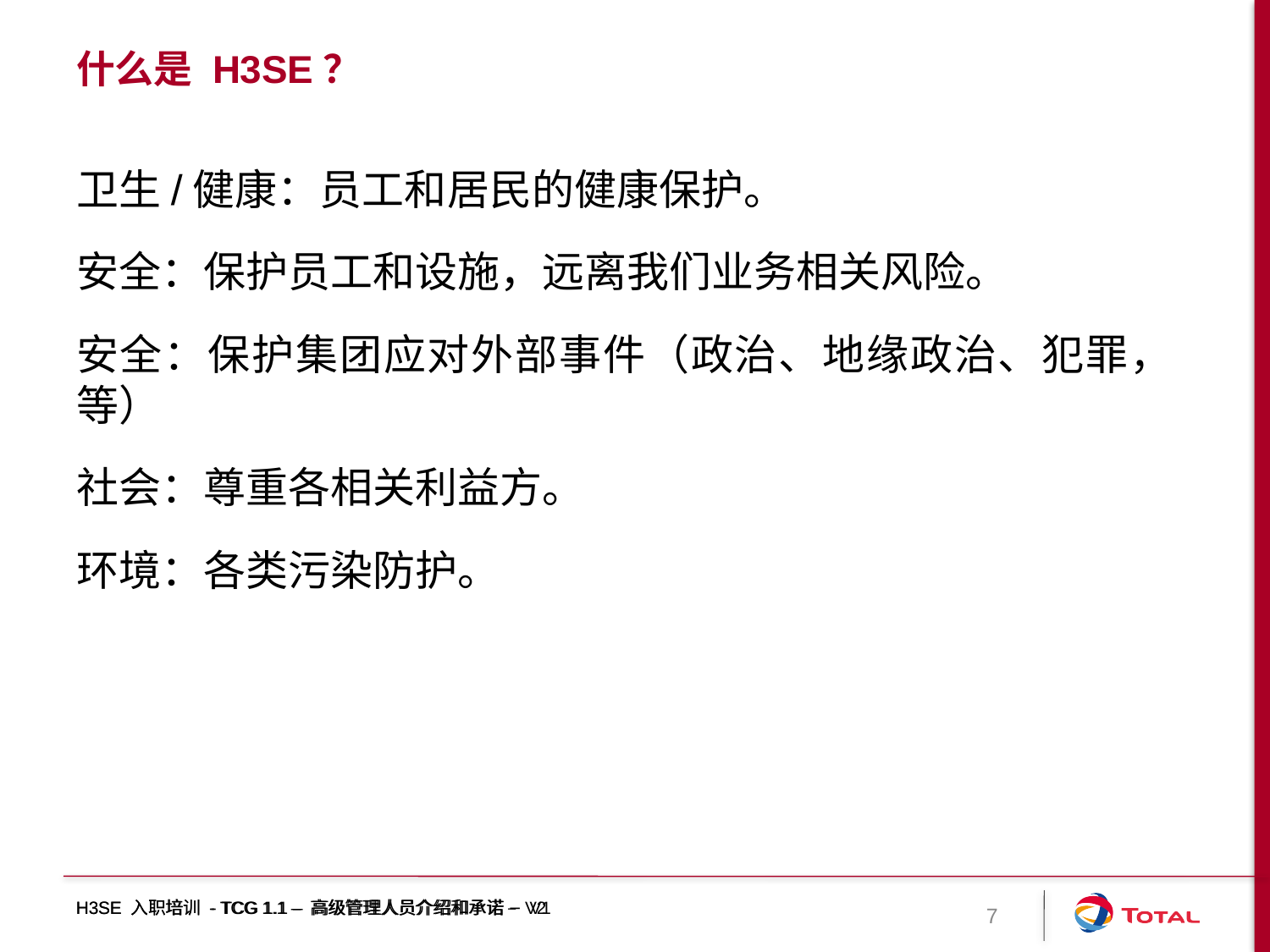

# 什么是 H3SE？
卫生/健康：员工和居民的健康保护。
安全：保护员工和设施，远离我们业务相关风险。
安全：保护集团应对外部事件（政治、地缘政治、犯罪，等）
社会：尊重各相关利益方。
环境：各类污染防护。
H3SE 入职培训 - TCG 1.1 – 高级管理人员介绍和承诺 – V1
H3SE 入职培训 - TCG 1.1 – 高级管理人员介绍和承诺 – V2
7